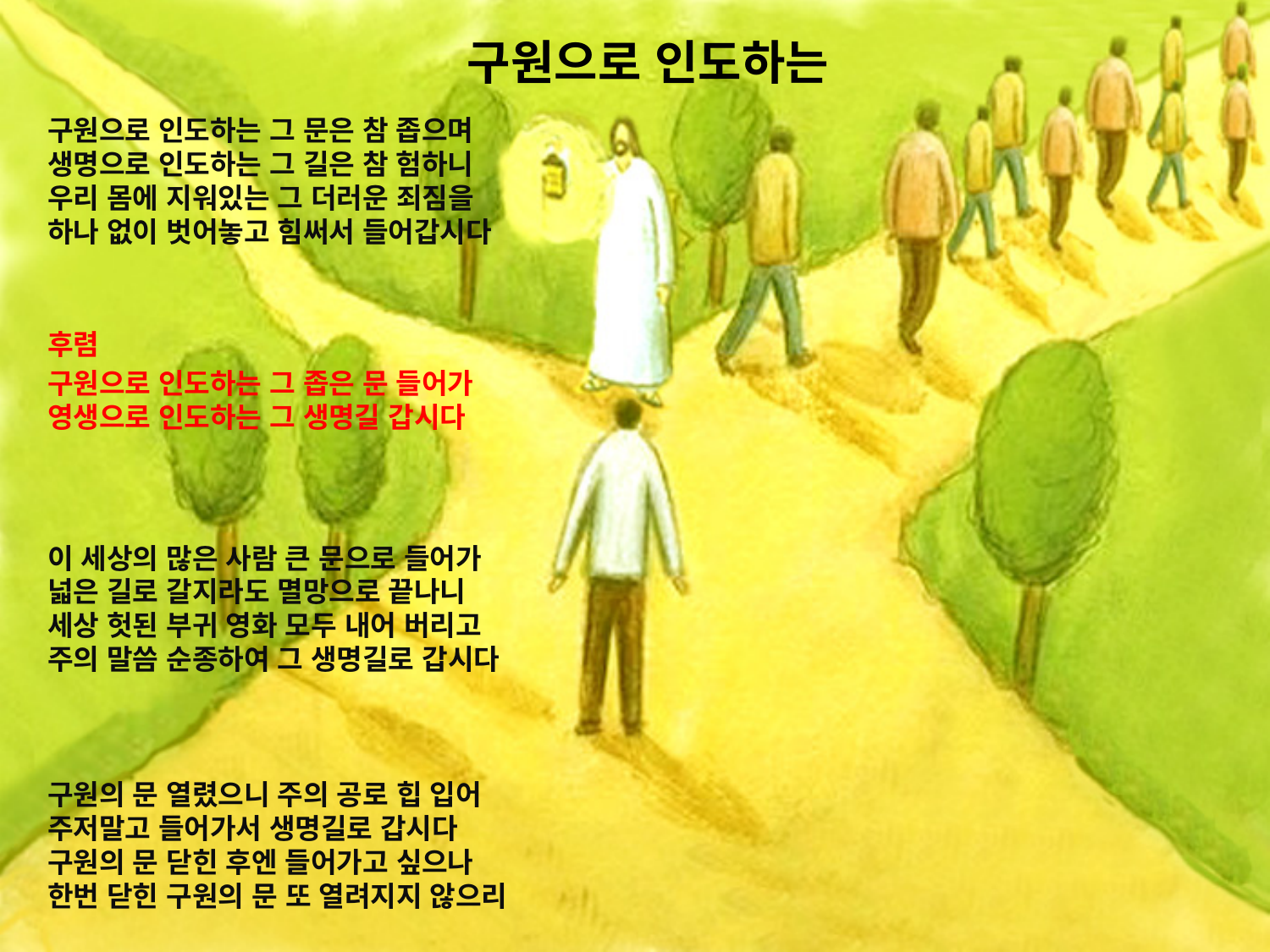

# 구원으로 인도하는
구원으로 인도하는 그 문은 참 좁으며
생명으로 인도하는 그 길은 참 험하니
우리 몸에 지워있는 그 더러운 죄짐을
하나 없이 벗어놓고 힘써서 들어갑시다

후렴
구원으로 인도하는 그 좁은 문 들어가
영생으로 인도하는 그 생명길 갑시다
이 세상의 많은 사람 큰 문으로 들어가
넓은 길로 갈지라도 멸망으로 끝나니
세상 헛된 부귀 영화 모두 내어 버리고
주의 말씀 순종하여 그 생명길로 갑시다
구원의 문 열렸으니 주의 공로 힙 입어
주저말고 들어가서 생명길로 갑시다
구원의 문 닫힌 후엔 들어가고 싶으나
한번 닫힌 구원의 문 또 열려지지 않으리